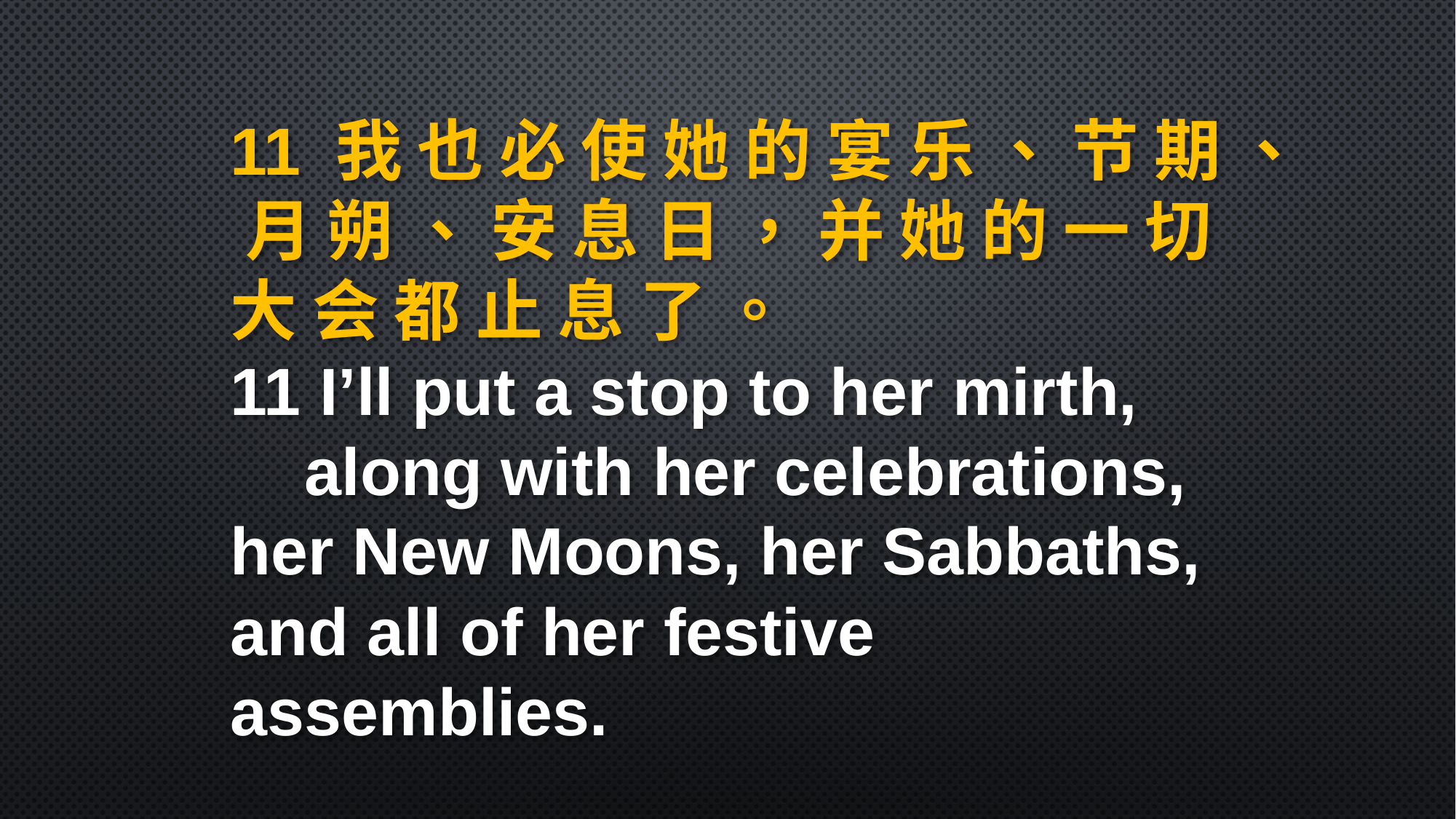

11 我 也 必 使 她 的 宴 乐 、 节 期 、 月 朔 、 安 息 日 ， 并 她 的 一 切 大 会 都 止 息 了 。
11 I’ll put a stop to her mirth,
    along with her celebrations, her New Moons, her Sabbaths, and all of her festive assemblies.